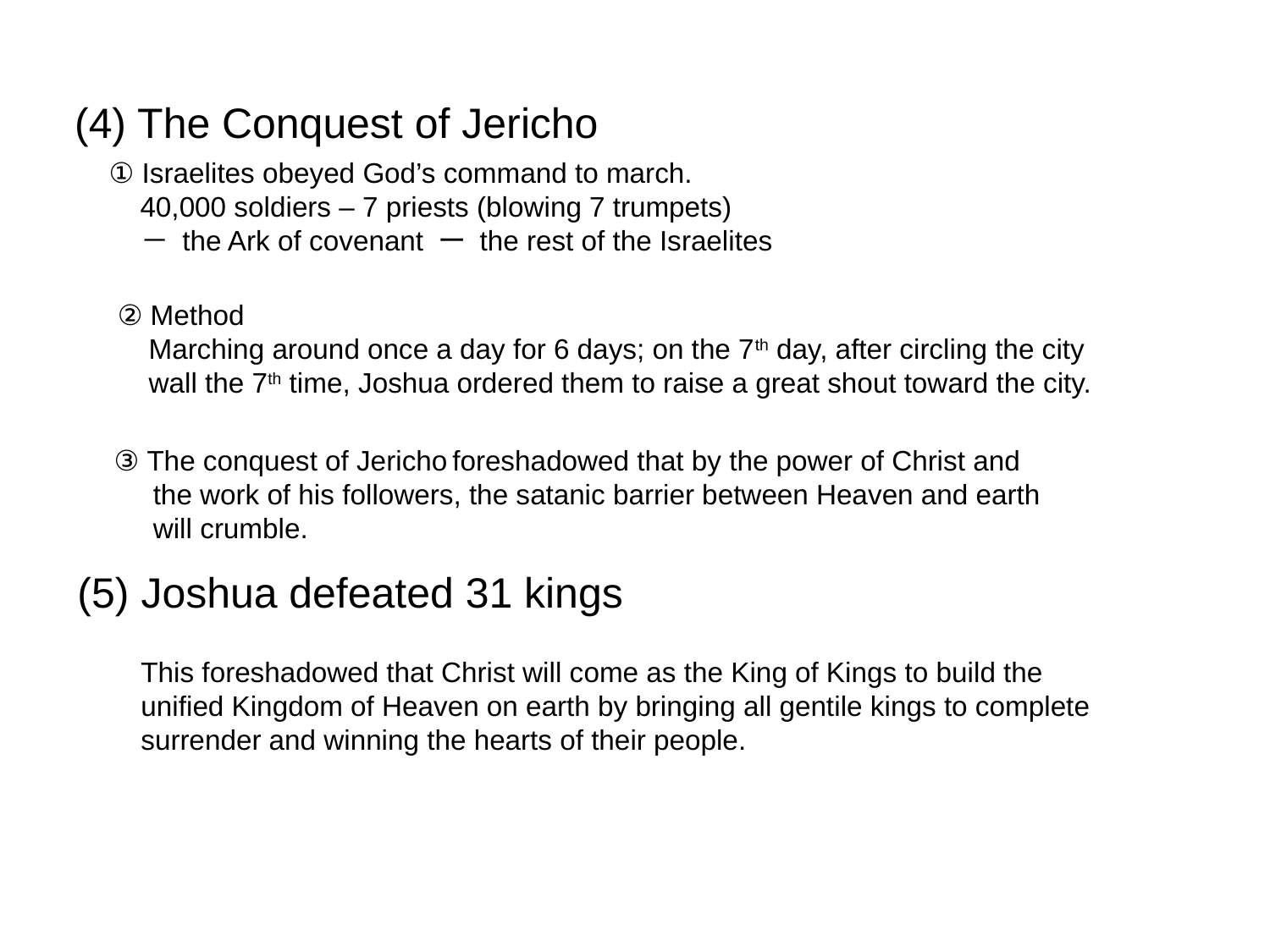

(4) The Conquest of Jericho
① Israelites obeyed God’s command to march.
    40,000 soldiers – 7 priests (blowing 7 trumpets)
    － the Ark of covenant ー the rest of the Israelites
② Method
    Marching around once a day for 6 days; on the 7th day, after circling the city
    wall the 7th time, Joshua ordered them to raise a great shout toward the city.
③ The conquest of Jericho foreshadowed that by the power of Christ and
     the work of his followers, the satanic barrier between Heaven and earth
     will crumble.
(5) Joshua defeated 31 kings
This foreshadowed that Christ will come as the King of Kings to build the
unified Kingdom of Heaven on earth by bringing all gentile kings to complete
surrender and winning the hearts of their people.